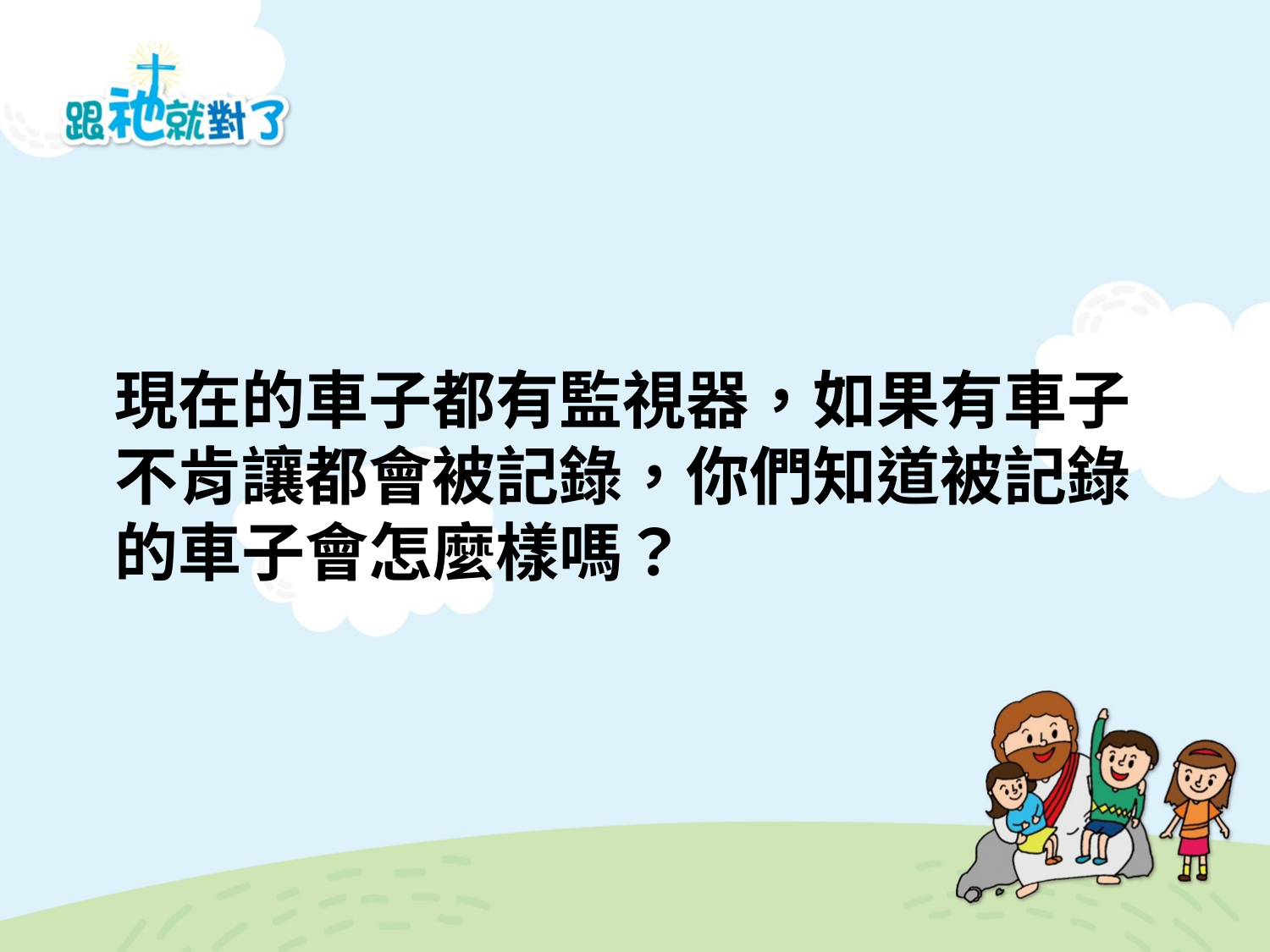

現在的車子都有監視器，如果有車子不肯讓都會被記錄，你們知道被記錄的車子會怎麼樣嗎？